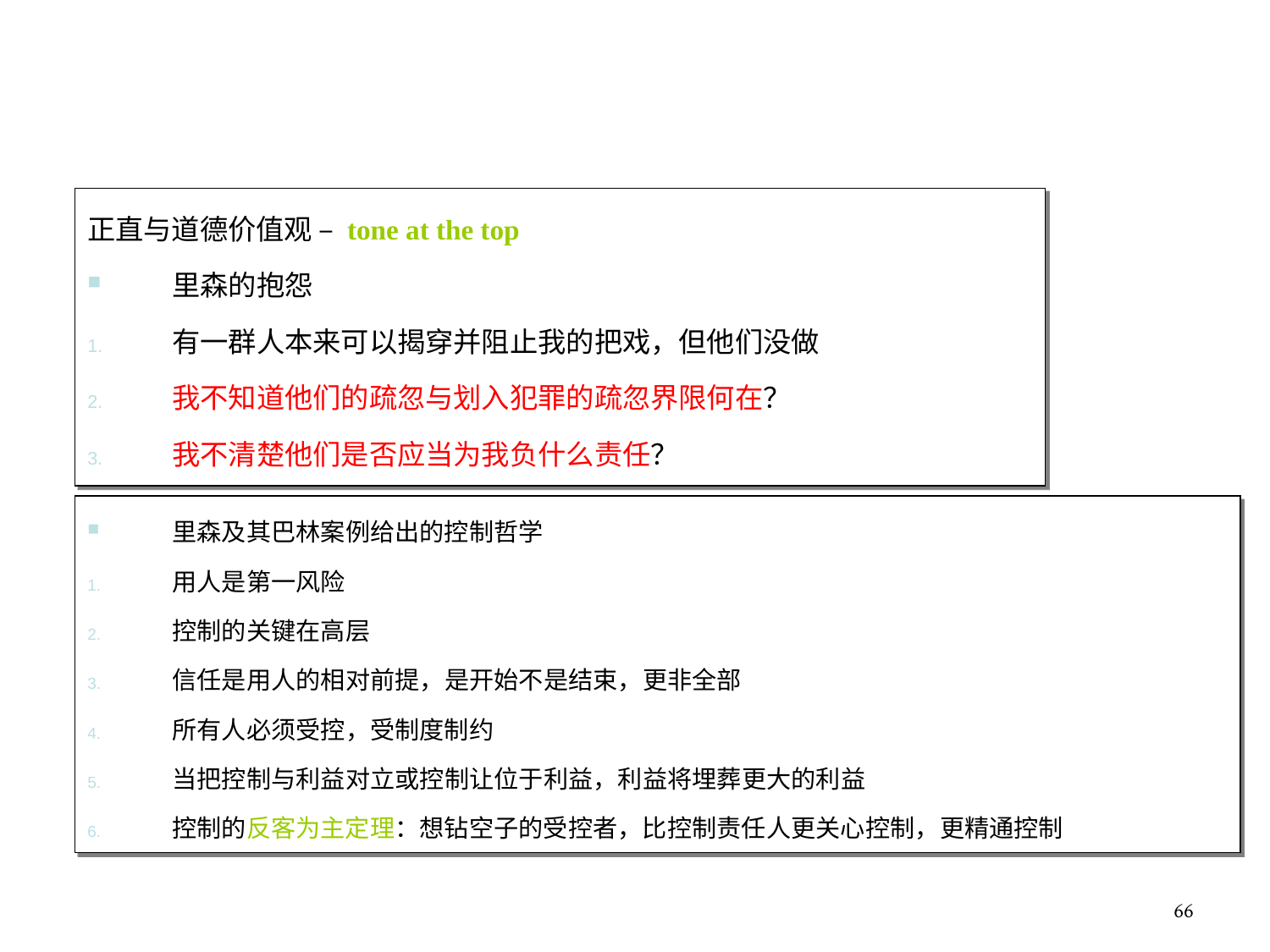

正直与道德价值观 – tone at the top
里森的抱怨
有一群人本来可以揭穿并阻止我的把戏，但他们没做
我不知道他们的疏忽与划入犯罪的疏忽界限何在？
我不清楚他们是否应当为我负什么责任？
若在任何其他银行，我不会有机会陷入犯罪泥潭！
里森及其巴林案例给出的控制哲学
用人是第一风险
控制的关键在高层
信任是用人的相对前提，是开始不是结束，更非全部
所有人必须受控，受制度制约
当把控制与利益对立或控制让位于利益，利益将埋葬更大的利益
控制的反客为主定理：想钻空子的受控者，比控制责任人更关心控制，更精通控制
66